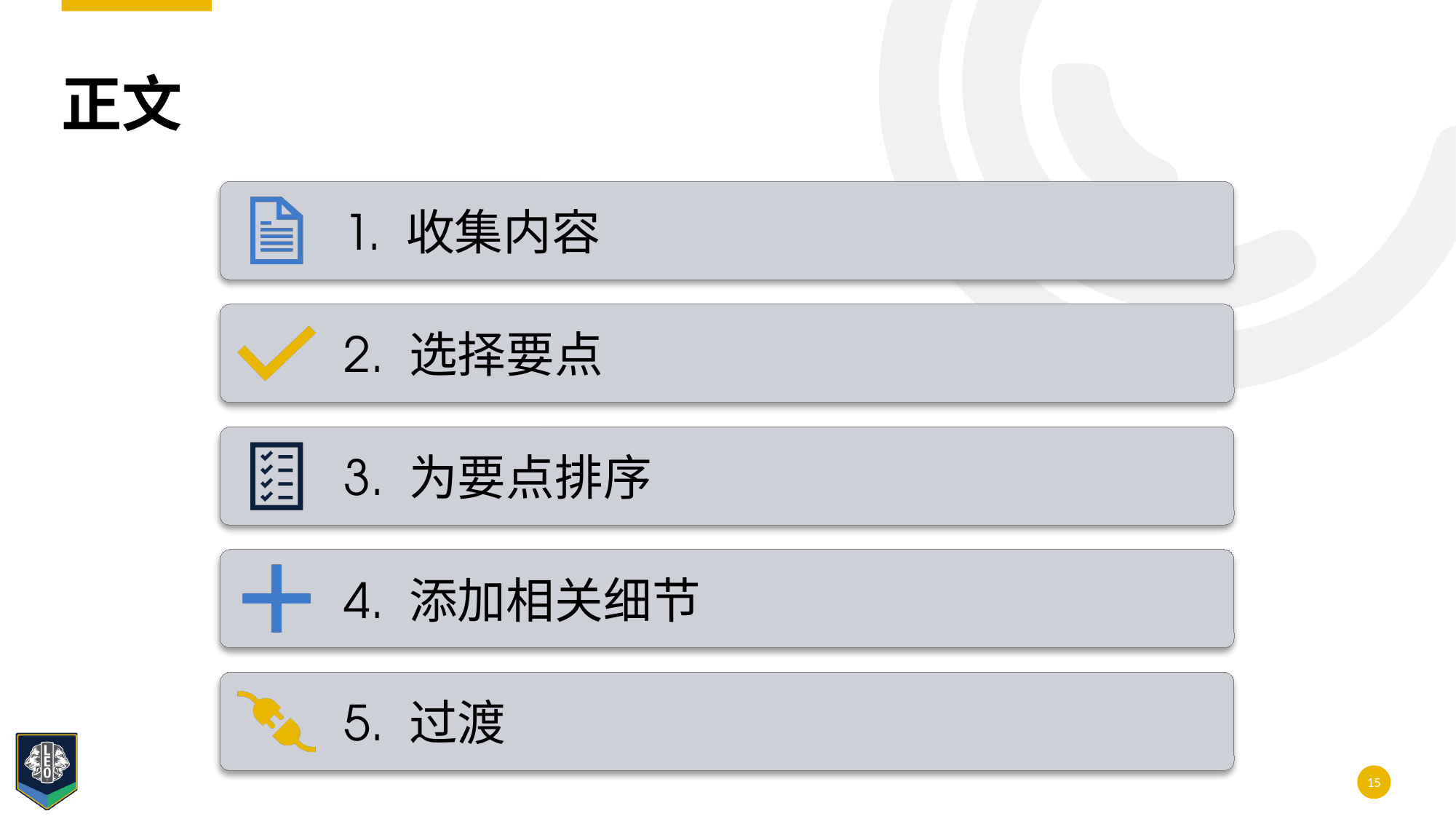

# 正文
1. 收集内容
2. 选择要点
3. 为要点排序
4. 添加相关细节
5. 过渡
15